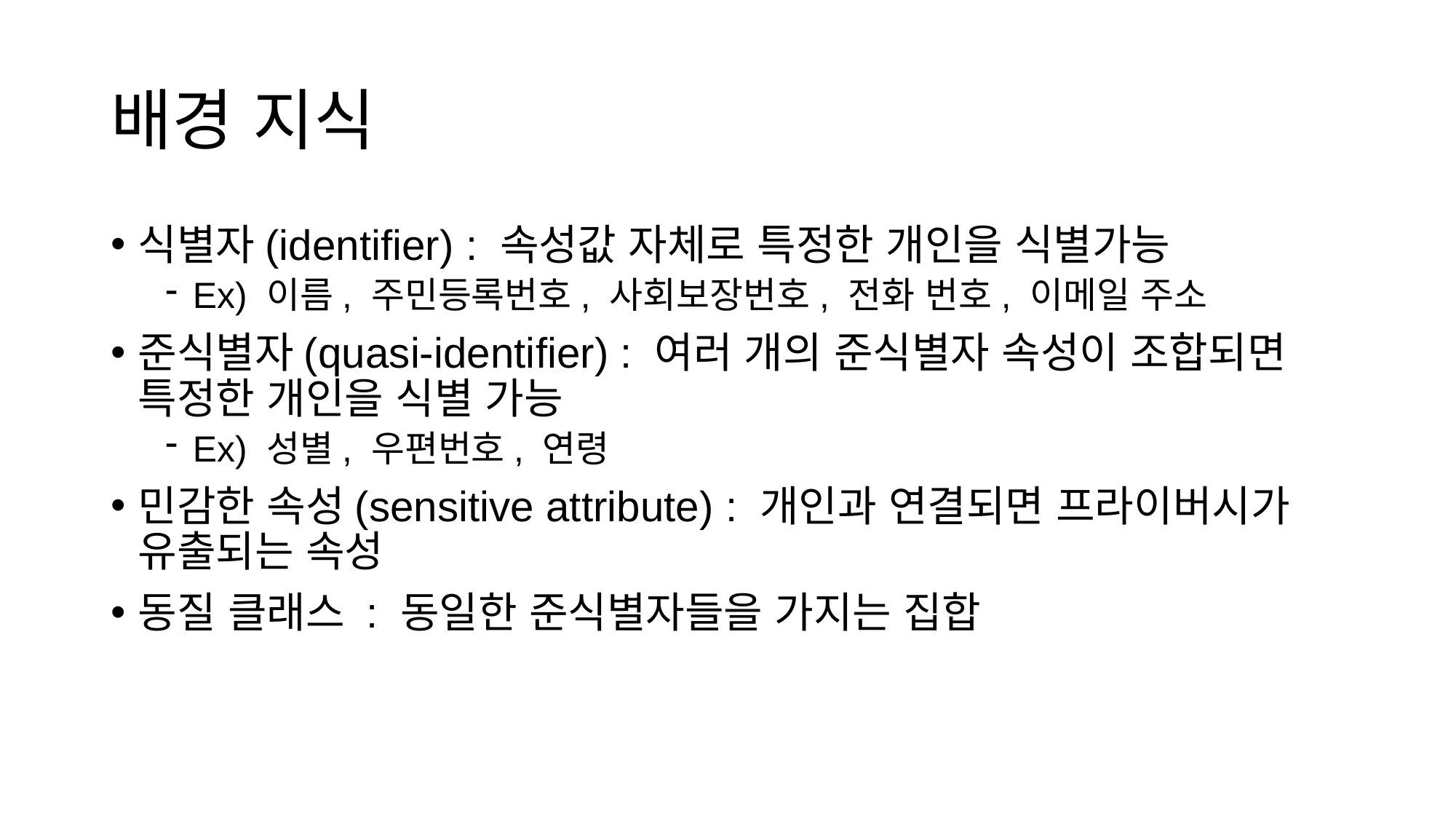

# 배경 지식
식별자(identifier) : 속성값 자체로 특정한 개인을 식별가능
Ex) 이름, 주민등록번호, 사회보장번호, 전화 번호, 이메일 주소
준식별자(quasi-identifier) : 여러 개의 준식별자 속성이 조합되면 특정한 개인을 식별 가능
Ex) 성별, 우편번호, 연령
민감한 속성(sensitive attribute) : 개인과 연결되면 프라이버시가 유출되는 속성
동질 클래스 : 동일한 준식별자들을 가지는 집합